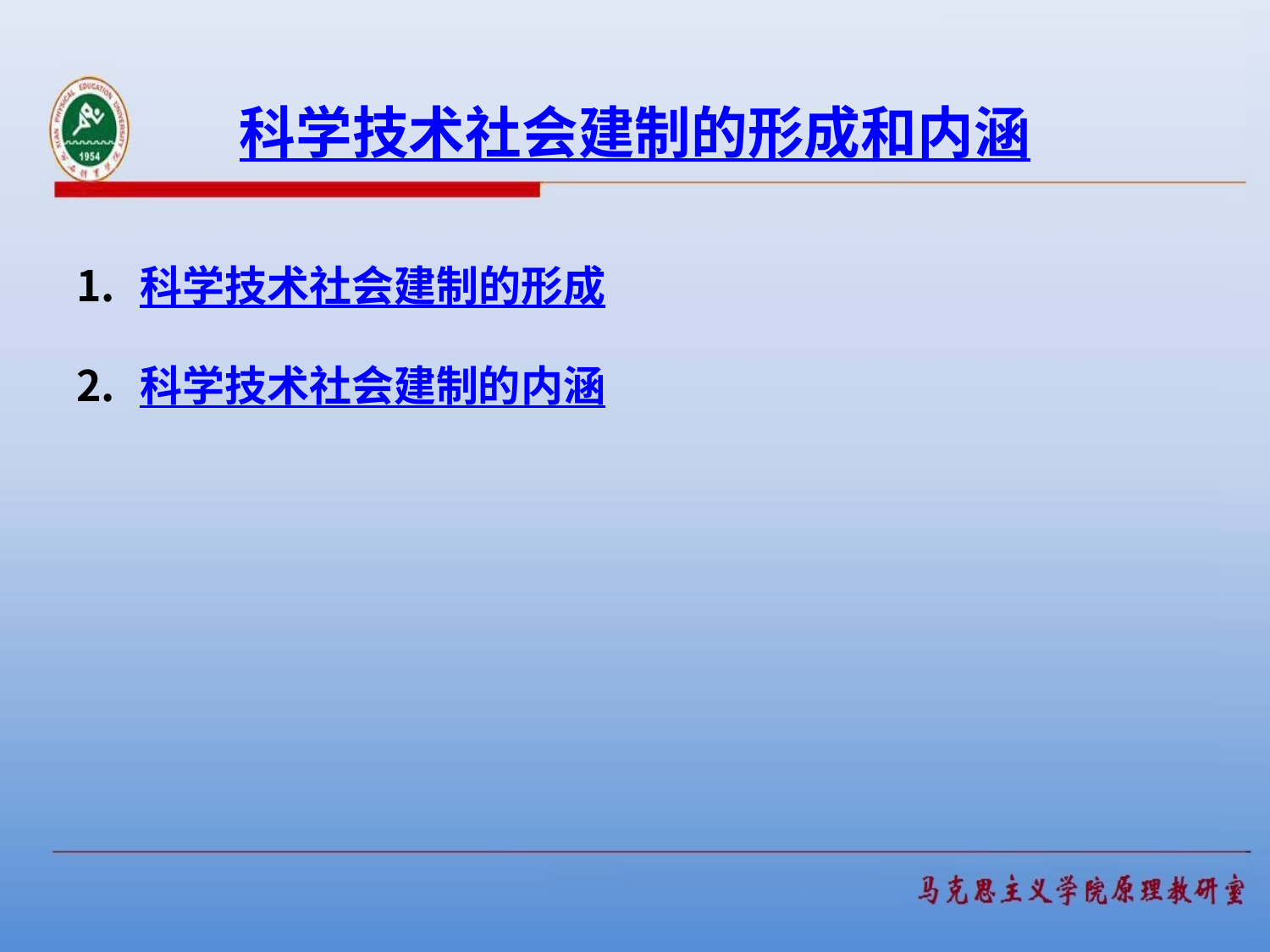

# 科学技术社会建制的形成和内涵
科学技术社会建制的形成
科学技术社会建制的内涵